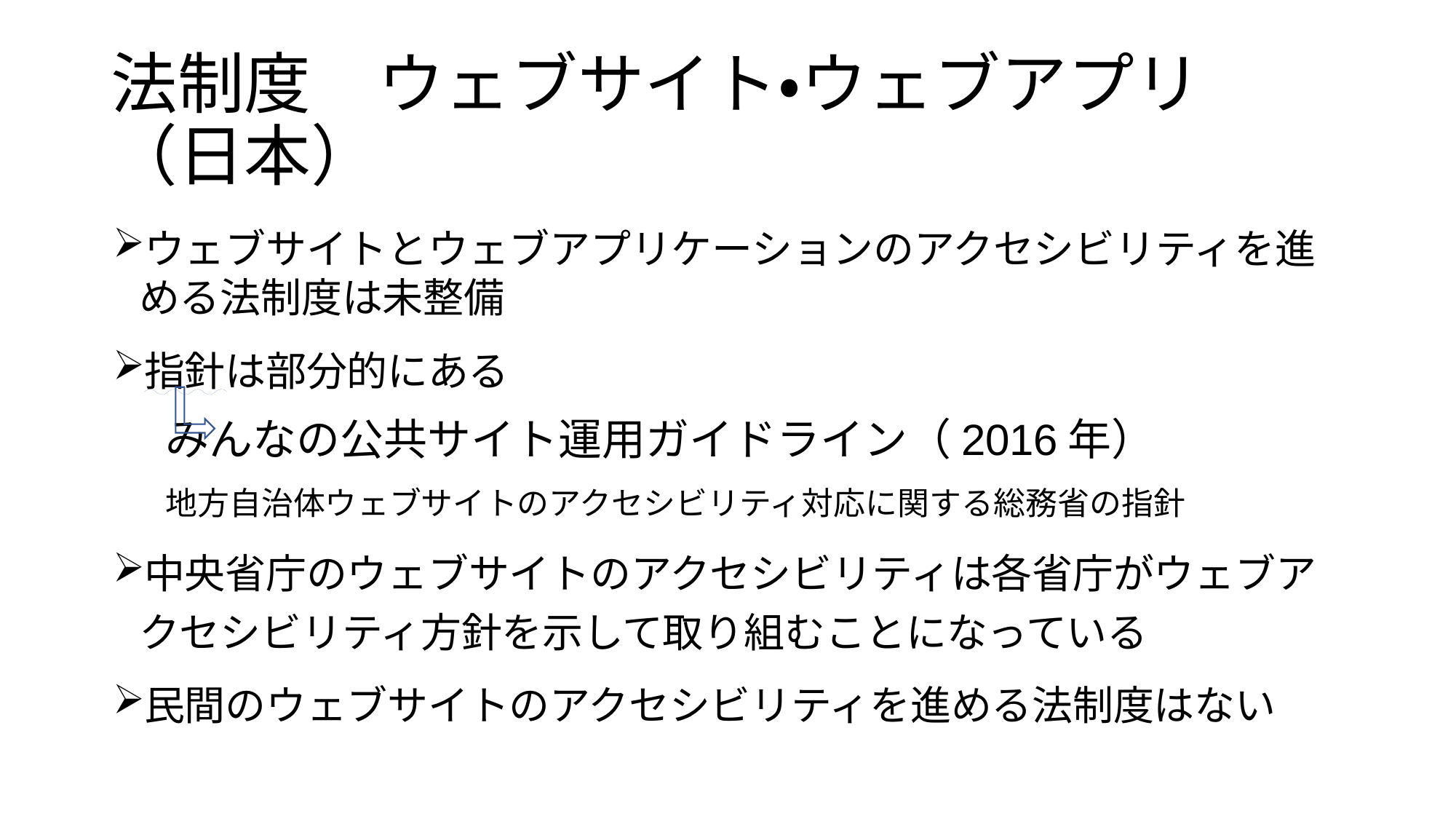

# 法制度　ウェブサイト・ウェブアプリ （日本）
ウェブサイトとウェブアプリケーションのアクセシビリティを進める法制度は未整備
指針は部分的にある
	みんなの公共サイト運用ガイドライン（2016年）
	地方自治体ウェブサイトのアクセシビリティ対応に関する総務省の指針
中央省庁のウェブサイトのアクセシビリティは各省庁がウェブアクセシビリティ方針を示して取り組むことになっている
民間のウェブサイトのアクセシビリティを進める法制度はない